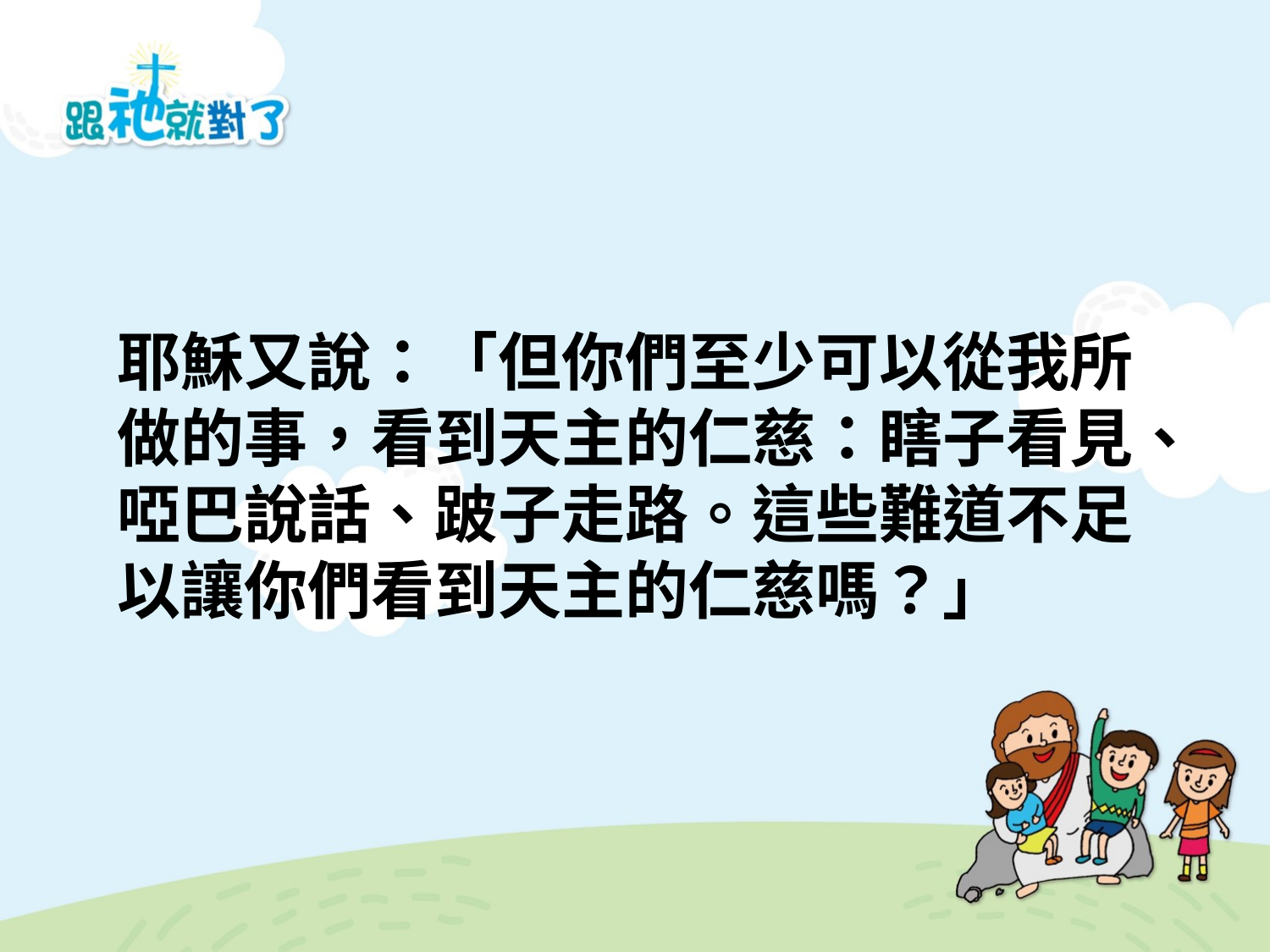

耶穌又說：「但你們至少可以從我所做的事，看到天主的仁慈：瞎子看見、啞巴說話、跛子走路。這些難道不足以讓你們看到天主的仁慈嗎？」